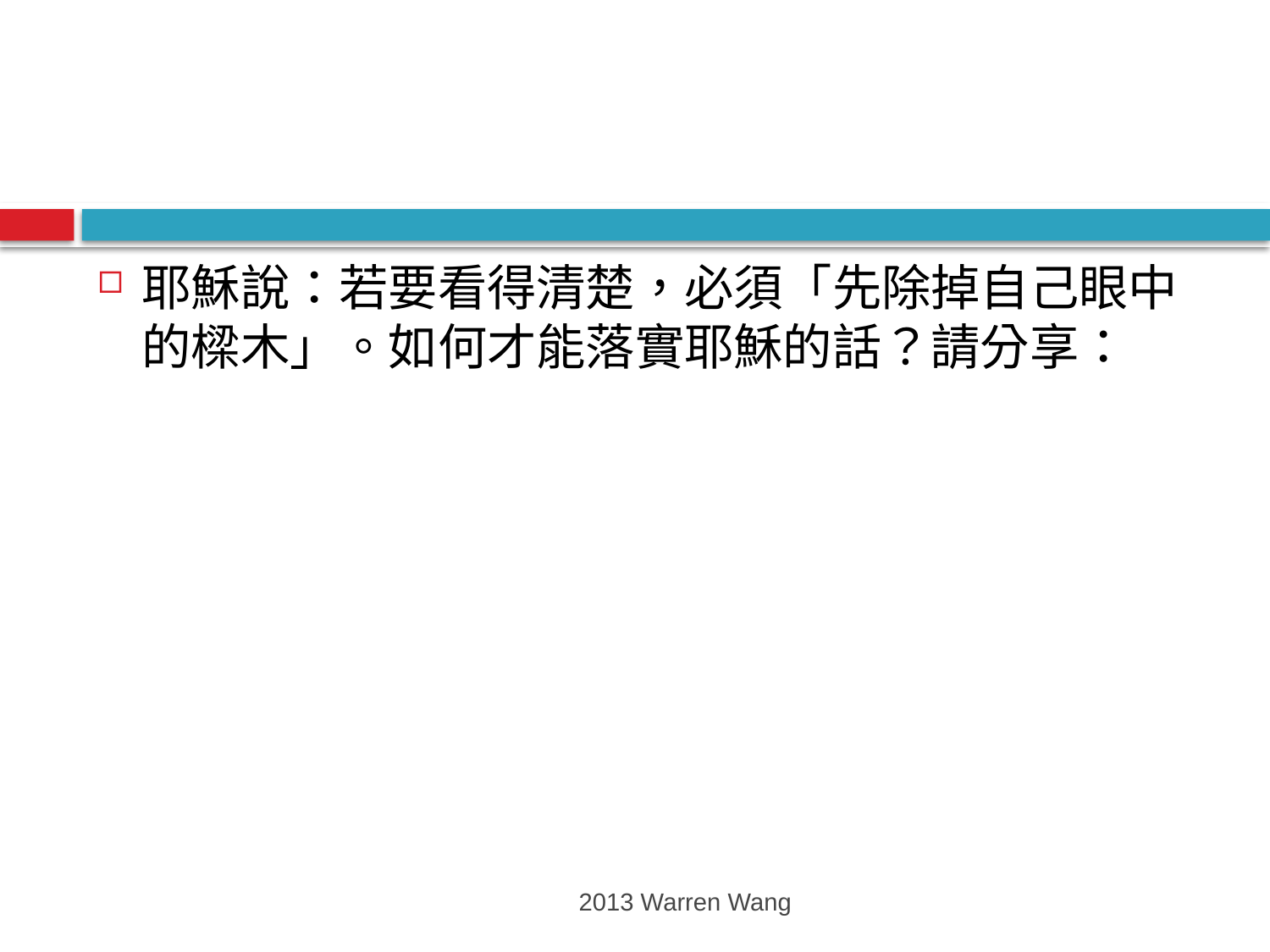

#
耶穌說：若要看得清楚，必須「先除掉自己眼中的樑木」。如何才能落實耶穌的話？請分享：

2013 Warren Wang